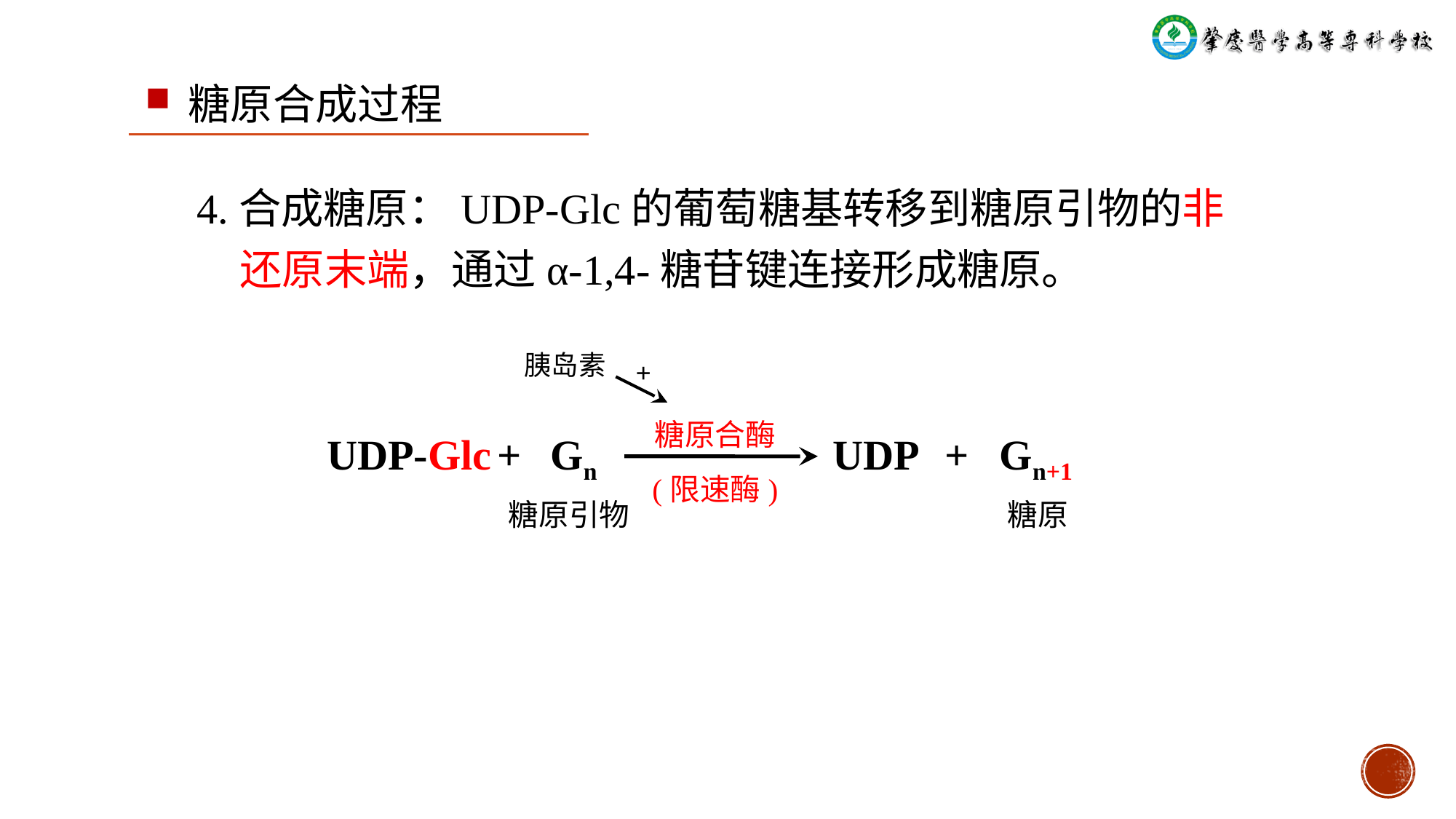

糖原合成过程
4.合成糖原：UDP-Glc的葡萄糖基转移到糖原引物的非还原末端，通过α-1,4-糖苷键连接形成糖原。
胰岛素
+

糖原合酶
(限速酶)
UDP-Glc
+
Gn
UDP
+
Gn+1

糖原引物
糖原